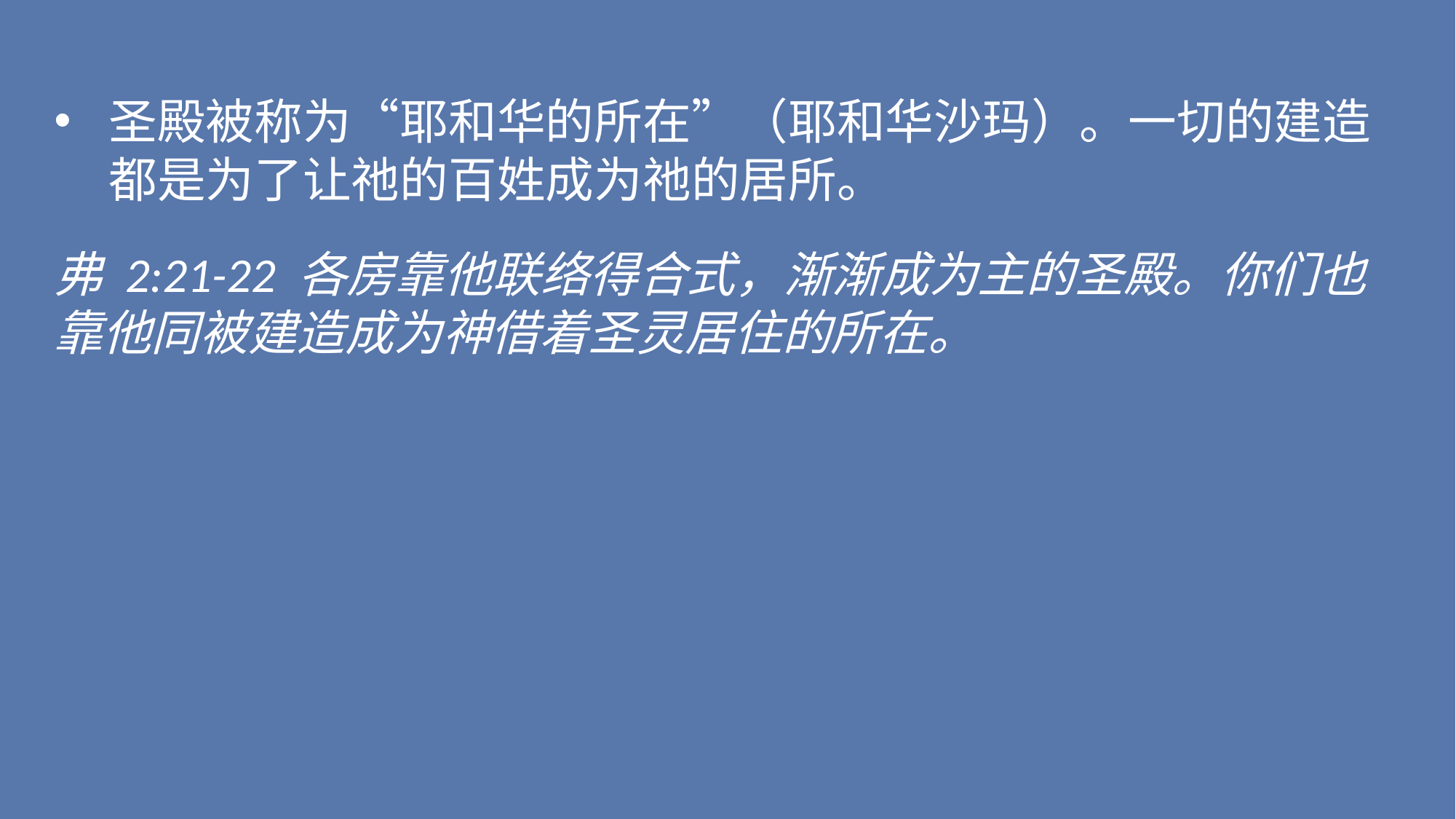

圣殿被称为“耶和华的所在”（耶和华沙玛）。一切的建造都是为了让祂的百姓成为祂的居所。
弗 2:21-22 各房靠他联络得合式，渐渐成为主的圣殿。你们也靠他同被建造成为神借着圣灵居住的所在。